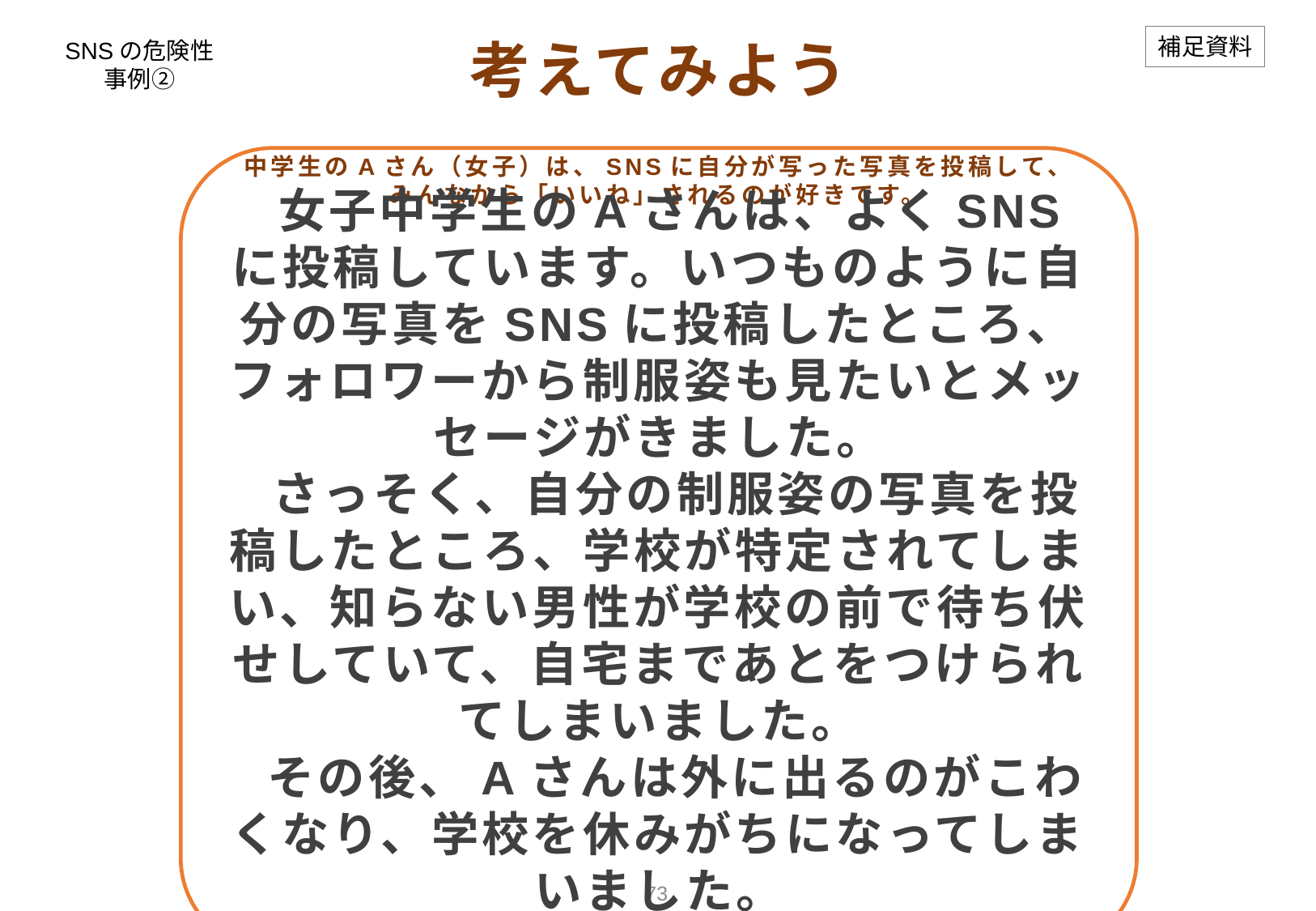

考えてみよう
補足資料
SNSの危険性
事例②
中学生のAさん（女子）は、SNSに自分が写った写真を投稿して、
みんなから「いいね」されるのが好きです。
女子中学生のAさんは、よくSNSに投稿しています。いつものように自分の写真をSNSに投稿したところ、フォロワーから制服姿も見たいとメッセージがきました。
さっそく、自分の制服姿の写真を投稿したところ、学校が特定されてしまい、知らない男性が学校の前で待ち伏せしていて、自宅まであとをつけられてしまいました。
その後、Aさんは外に出るのがこわくなり、学校を休みがちになってしまいました。
73